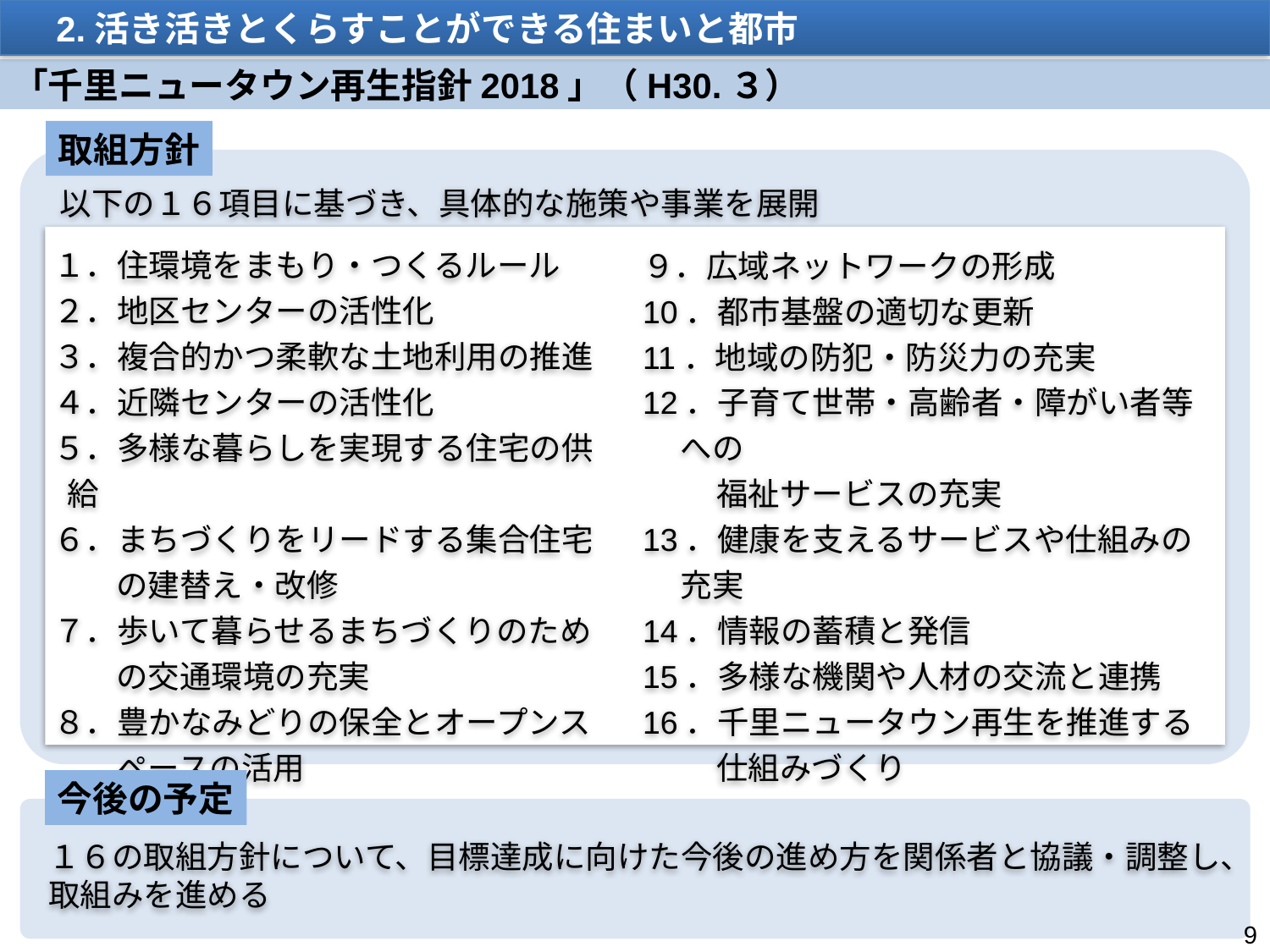

2.活き活きとくらすことができる住まいと都市
「千里ニュータウン再生指針2018」（H30.３）
取組方針

　以下の１６項目に基づき、具体的な施策や事業を展開

１．住環境をまもり・つくるルール
２．地区センターの活性化
３．複合的かつ柔軟な土地利用の推進
４．近隣センターの活性化
５．多様な暮らしを実現する住宅の供給
６．まちづくりをリードする集合住宅の建替え・改修
７．歩いて暮らせるまちづくりのための交通環境の充実
８．豊かなみどりの保全とオープンスペースの活用
９．広域ネットワークの形成
10．都市基盤の適切な更新
11．地域の防犯・防災力の充実
12．子育て世帯・高齢者・障がい者等への
福祉サービスの充実
13．健康を支えるサービスや仕組みの充実
14．情報の蓄積と発信
15．多様な機関や人材の交流と連携
16．千里ニュータウン再生を推進する仕組みづくり
今後の予定

１６の取組方針について、目標達成に向けた今後の進め方を関係者と協議・調整し、取組みを進める
9